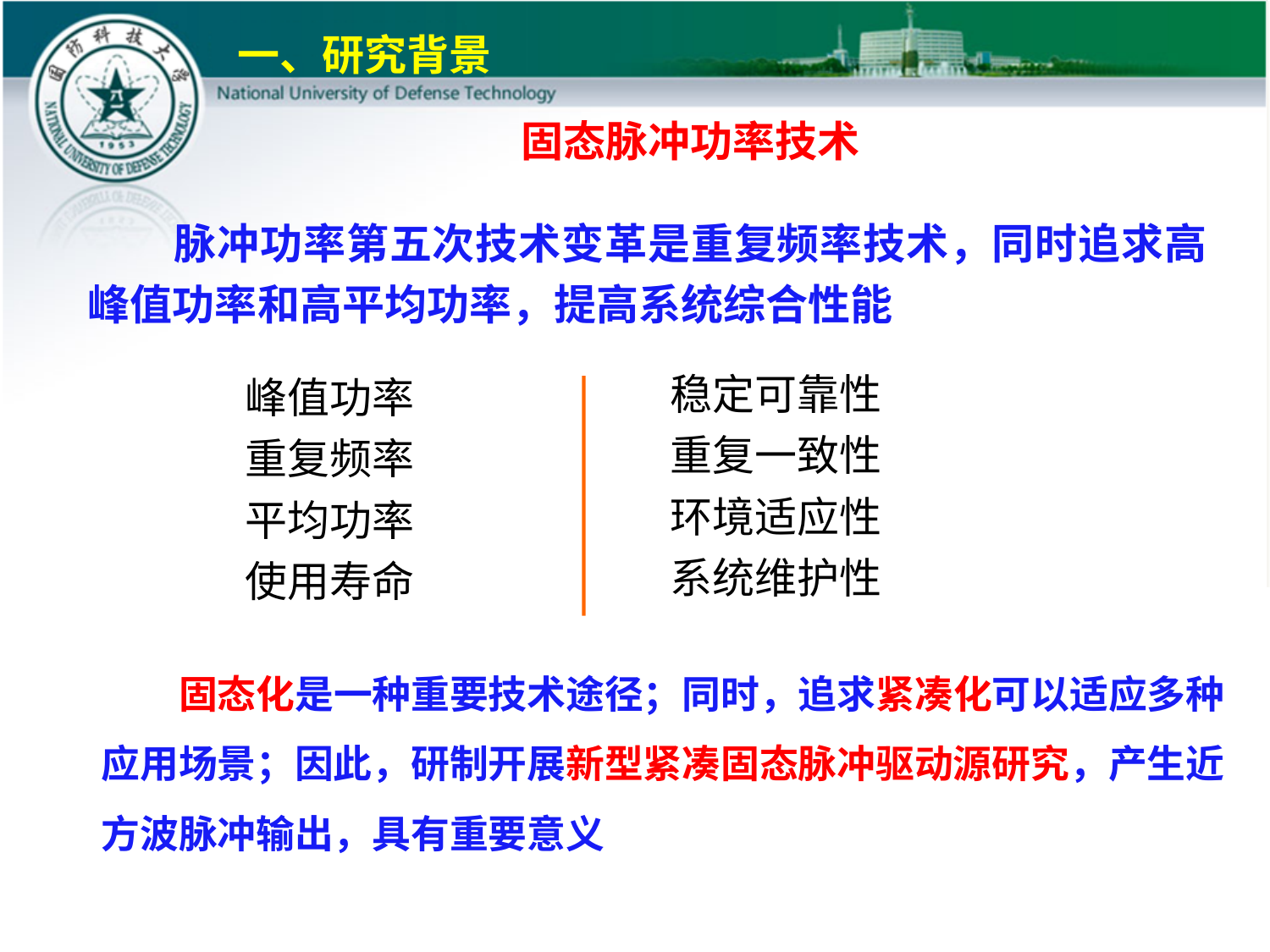

一、研究背景
固态脉冲功率技术
　　脉冲功率第五次技术变革是重复频率技术，同时追求高峰值功率和高平均功率，提高系统综合性能
   稳定可靠性
   重复一致性
   环境适应性
   系统维护性

   峰值功率
   重复频率
   平均功率
   使用寿命

　　固态化是一种重要技术途径；同时，追求紧凑化可以适应多种应用场景；因此，研制开展新型紧凑固态脉冲驱动源研究，产生近方波脉冲输出，具有重要意义